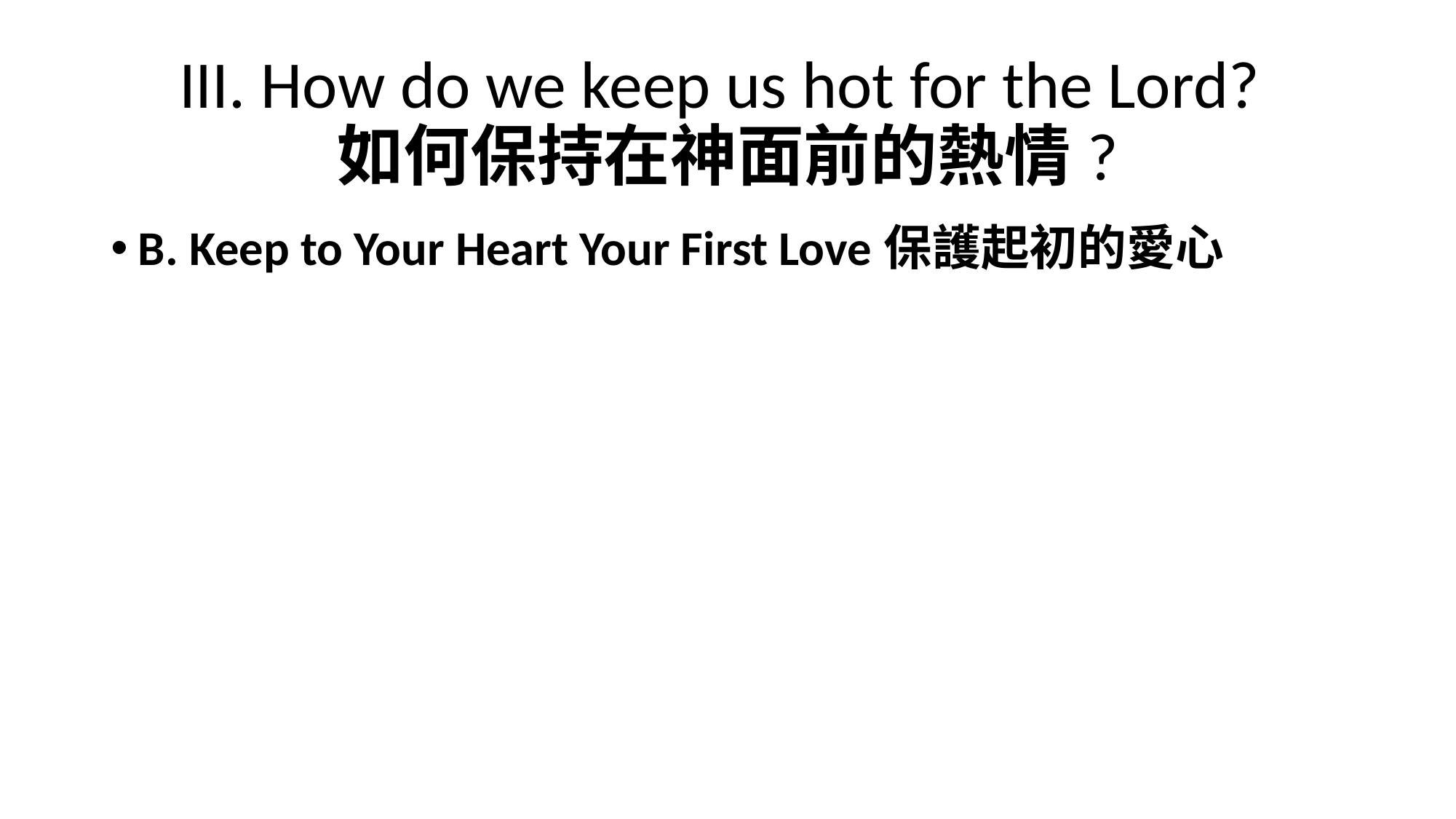

# III. How do we keep us hot for the Lord? 如何保持在神面前的熱情?
B. Keep to Your Heart Your First Love保護起初的愛心